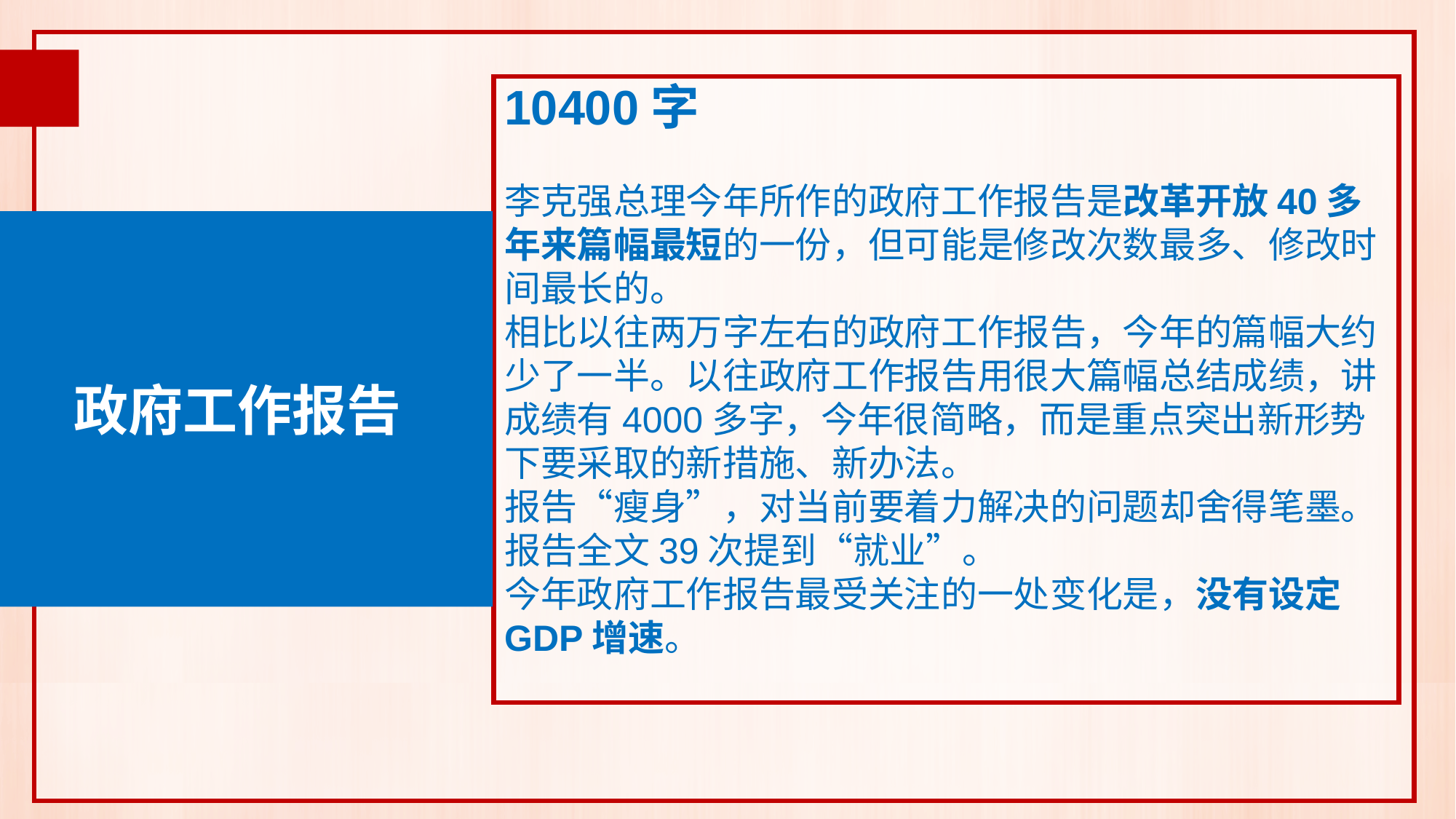

10400字

李克强总理今年所作的政府工作报告是改革开放40多年来篇幅最短的一份，但可能是修改次数最多、修改时间最长的。
相比以往两万字左右的政府工作报告，今年的篇幅大约少了一半。以往政府工作报告用很大篇幅总结成绩，讲成绩有4000多字，今年很简略，而是重点突出新形势下要采取的新措施、新办法。
报告“瘦身”，对当前要着力解决的问题却舍得笔墨。报告全文39次提到“就业”。
今年政府工作报告最受关注的一处变化是，没有设定GDP增速。

政府工作报告